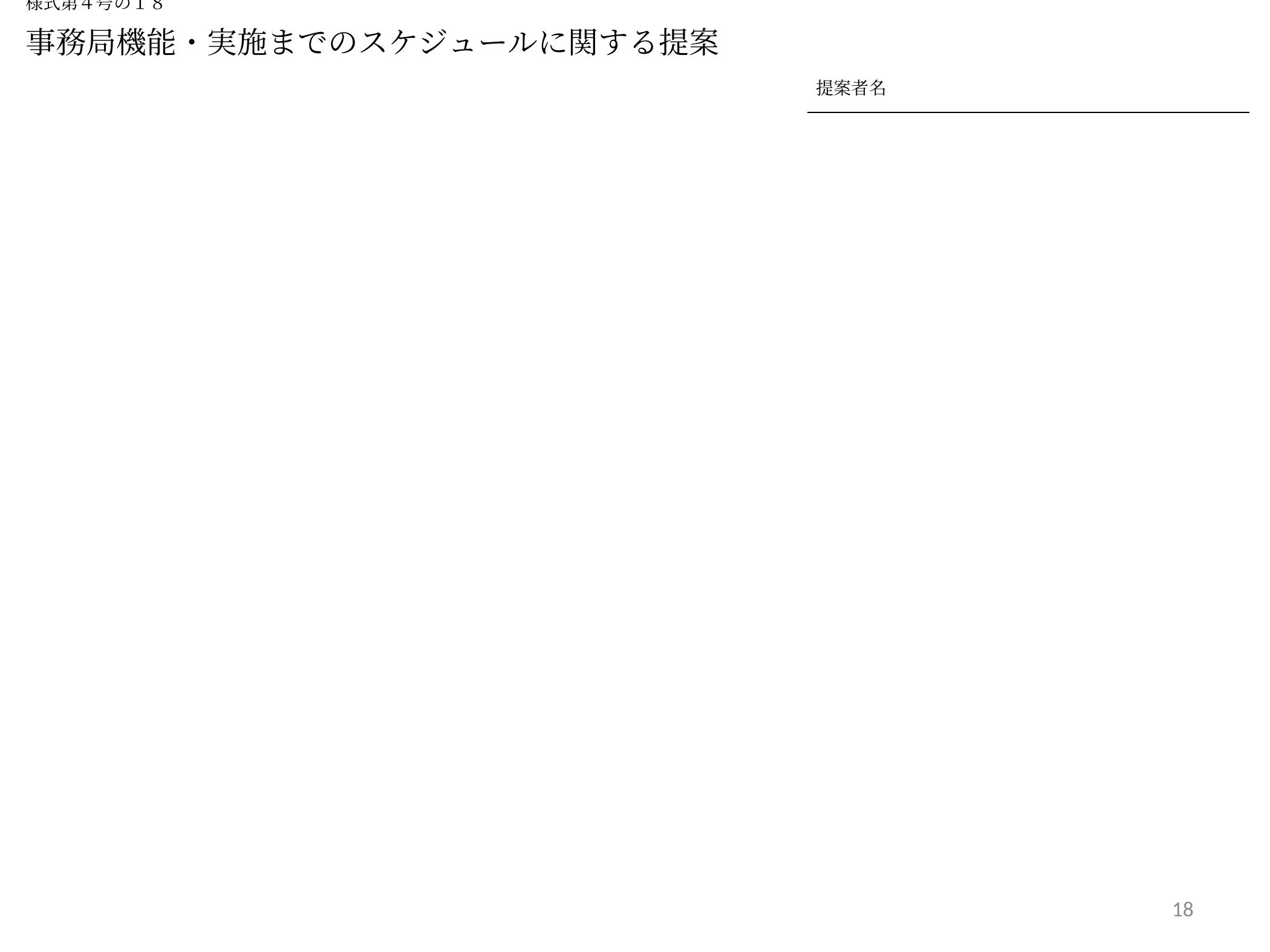

# 様式第４号の１８ 事務局機能・実施までのスケジュールに関する提案
提案者名

18